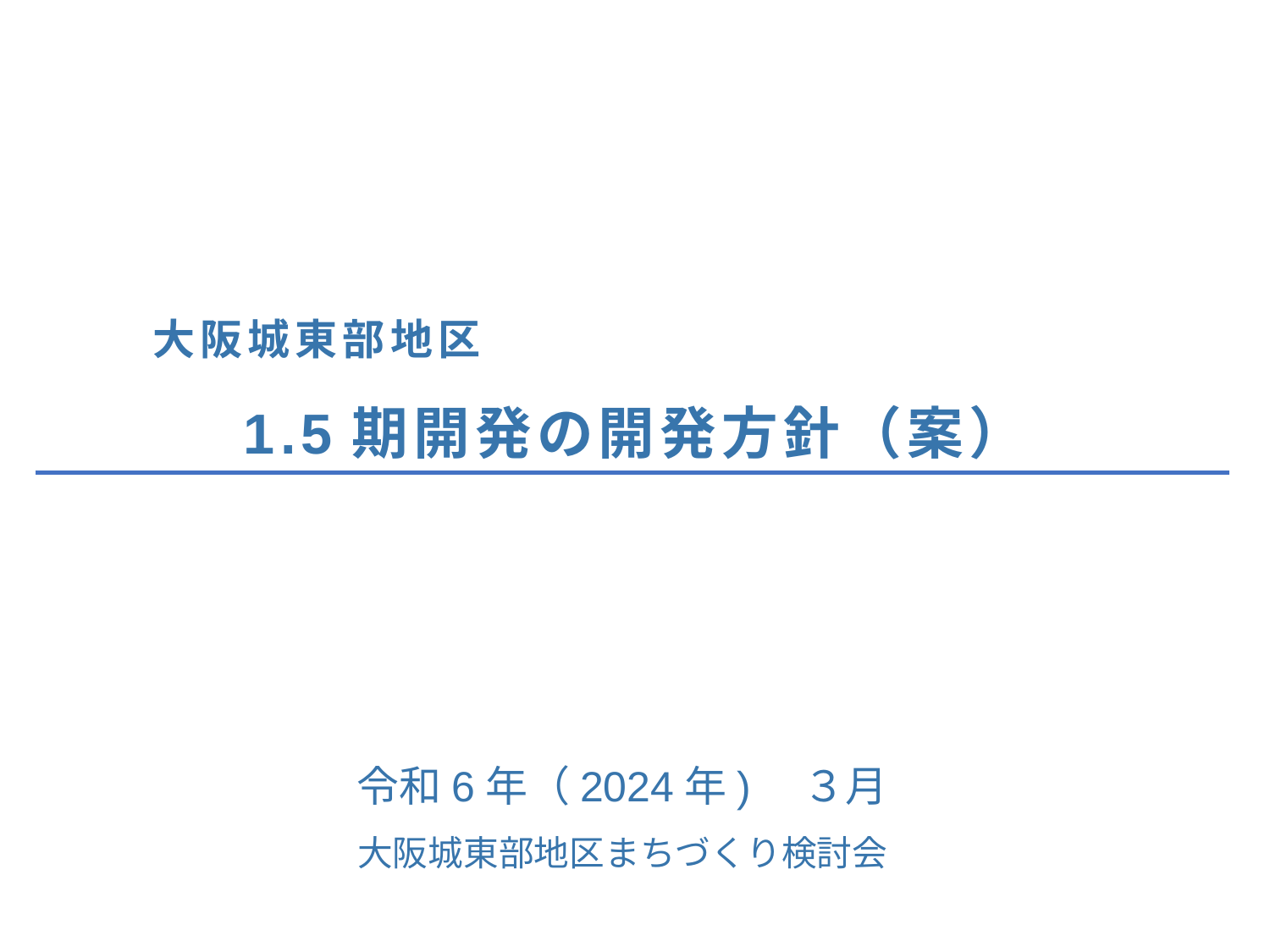

大阪城東部地区
1.5期開発の開発方針（案）
令和6年（2024年)　３月
大阪城東部地区まちづくり検討会